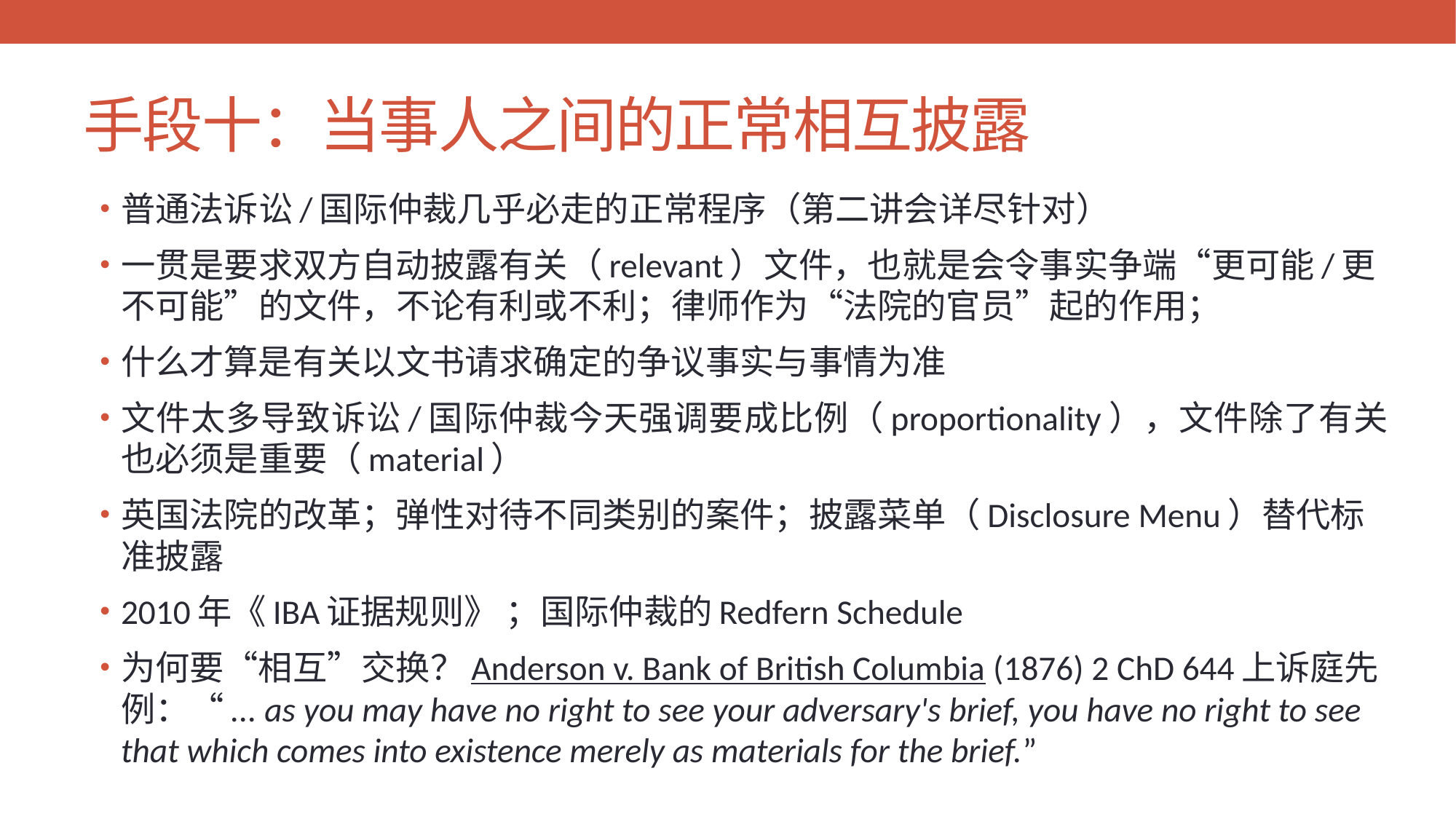

# 手段十：当事人之间的正常相互披露
普通法诉讼/国际仲裁几乎必走的正常程序（第二讲会详尽针对）
一贯是要求双方自动披露有关（relevant）文件，也就是会令事实争端“更可能/更不可能”的文件，不论有利或不利；律师作为“法院的官员”起的作用；
什么才算是有关以文书请求确定的争议事实与事情为准
文件太多导致诉讼/国际仲裁今天强调要成比例（proportionality），文件除了有关也必须是重要（material）
英国法院的改革；弹性对待不同类别的案件；披露菜单（Disclosure Menu）替代标准披露
2010年《IBA证据规则》 ；国际仲裁的Redfern Schedule
为何要“相互”交换？Anderson v. Bank of British Columbia (1876) 2 ChD 644上诉庭先例：“... as you may have no right to see your adversary's brief, you have no right to see that which comes into existence merely as materials for the brief.”